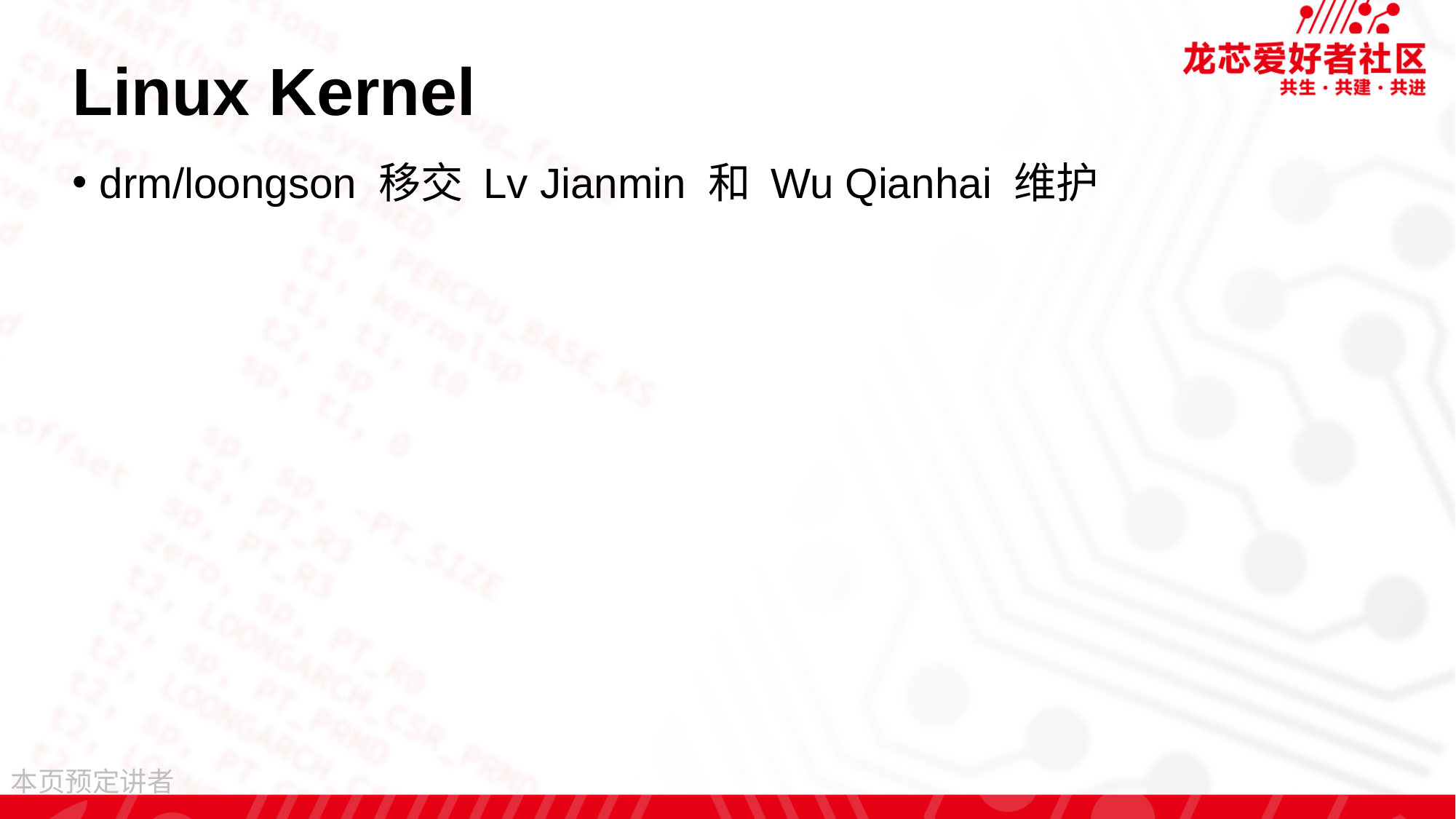

# Linux Kernel
drm/loongson 移交 Lv Jianmin 和 Wu Qianhai 维护